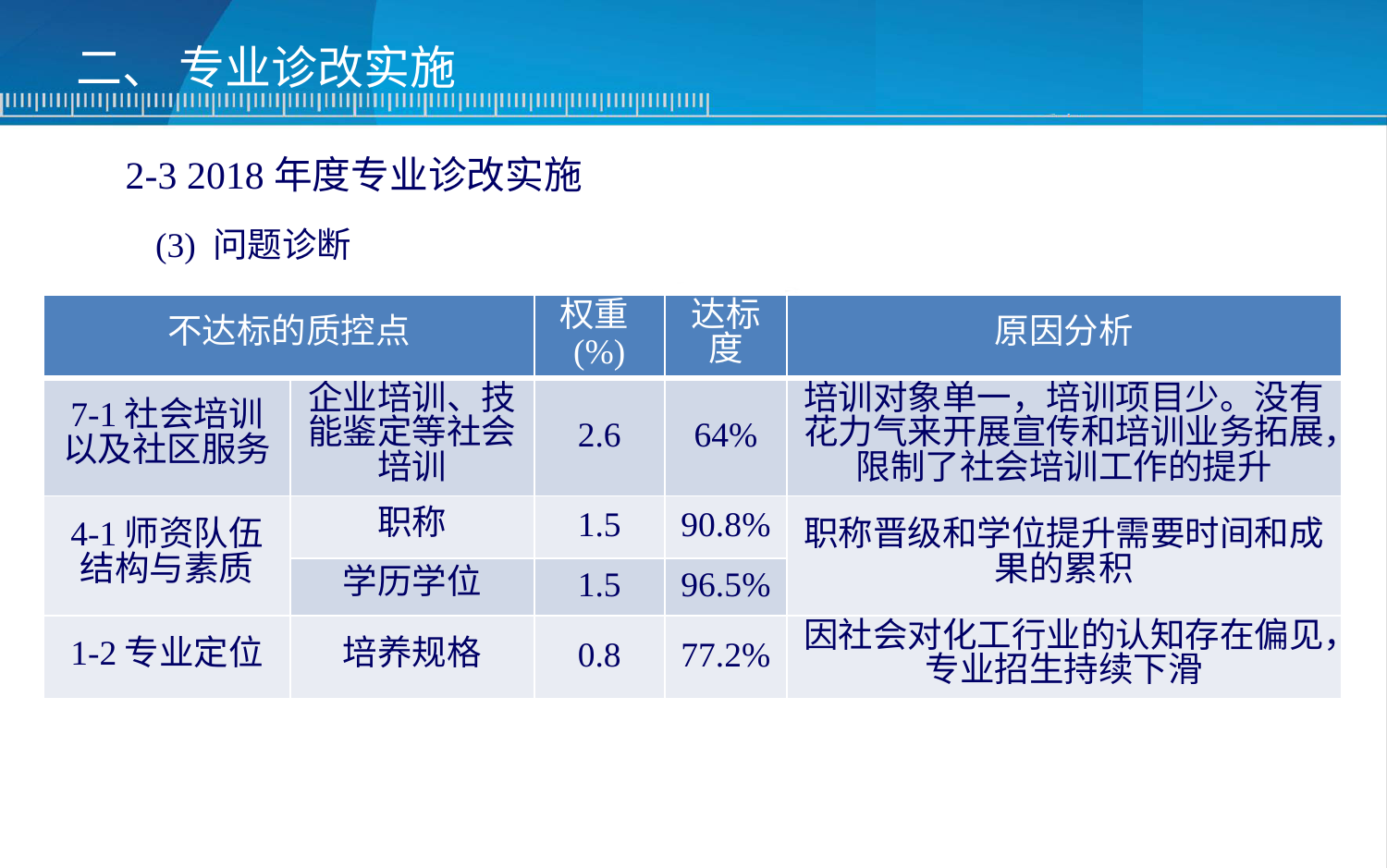

二、 专业诊改实施
2-3 2018年度专业诊改实施
(3) 问题诊断
| 不达标的质控点 |  | 权重(%) | 达标度 | 原因分析 |
| --- | --- | --- | --- | --- |
| 7-1社会培训以及社区服务 | 企业培训、技能鉴定等社会培训 | 2.6 | 64% | 培训对象单一，培训项目少。没有花力气来开展宣传和培训业务拓展，限制了社会培训工作的提升 |
| 4-1师资队伍结构与素质 | 职称 | 1.5 | 90.8% | 职称晋级和学位提升需要时间和成果的累积 |
|  | 学历学位 | 1.5 | 96.5% |  |
| 1-2专业定位 | 培养规格 | 0.8 | 77.2% | 因社会对化工行业的认知存在偏见，专业招生持续下滑 |